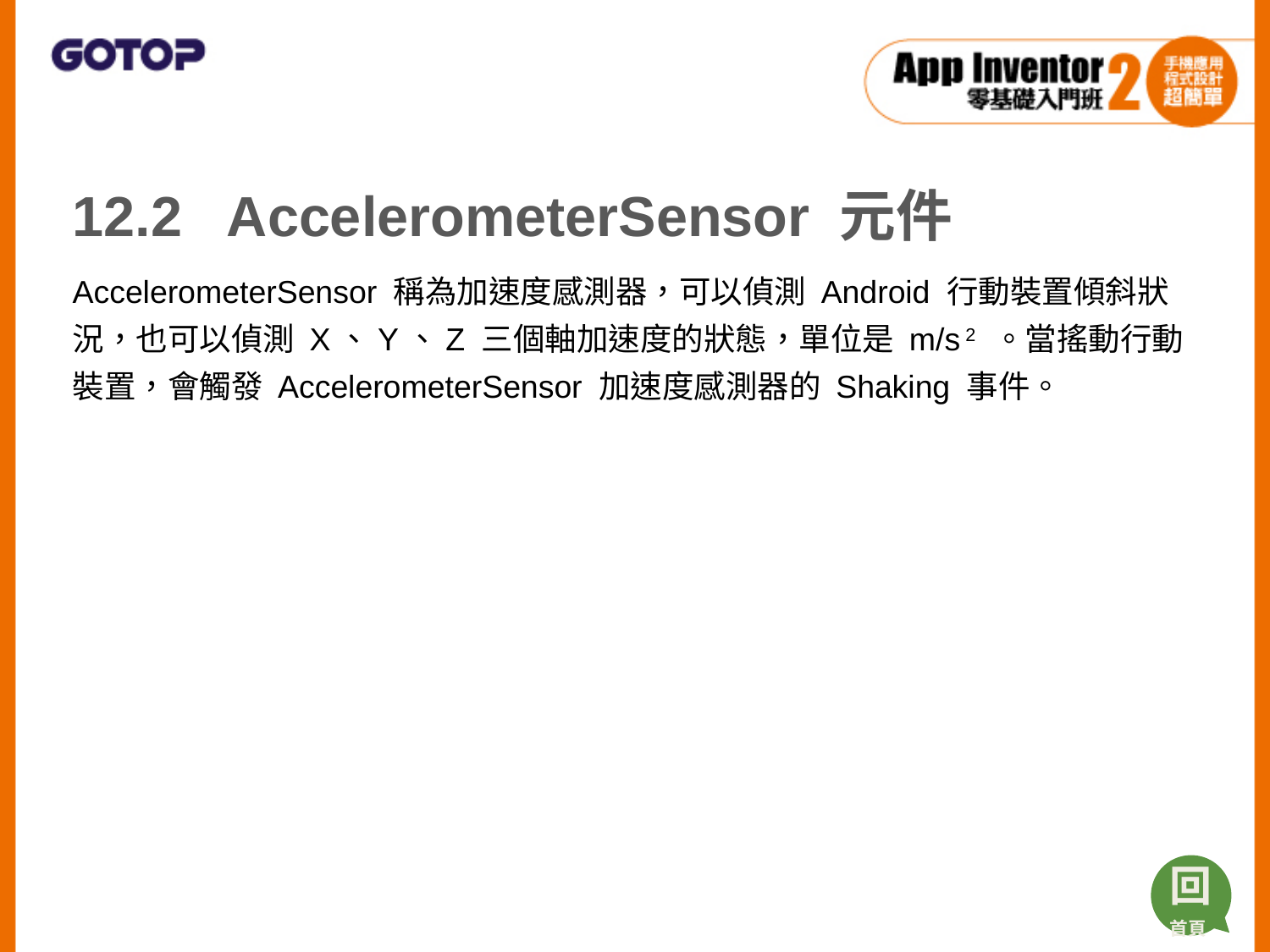

12.2   AccelerometerSensor 元件
AccelerometerSensor 稱為加速度感測器，可以偵測 Android 行動裝置傾斜狀況，也可以偵測 X、Y、Z 三個軸加速度的狀態，單位是 m/s 2  。當搖動行動裝置，會觸發 AccelerometerSensor 加速度感測器的 Shaking 事件。
回
首頁